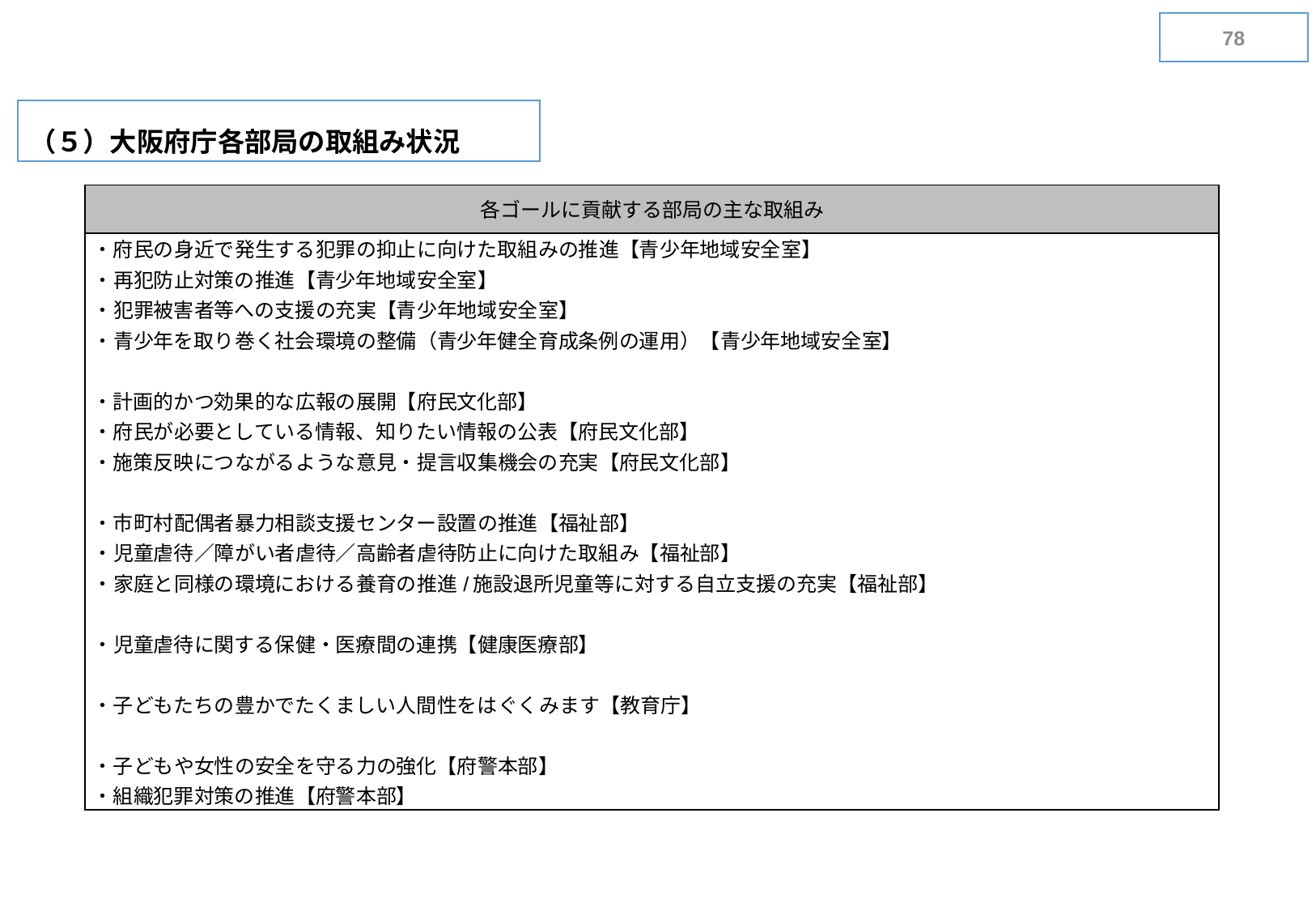

78
（５）大阪府庁各部局の取組み状況
| 各ゴールに貢献する部局の主な取組み |
| --- |
| ・府民の身近で発生する犯罪の抑止に向けた取組みの推進【青少年地域安全室】 ・再犯防止対策の推進【青少年地域安全室】 ・犯罪被害者等への支援の充実【青少年地域安全室】 ・青少年を取り巻く社会環境の整備（青少年健全育成条例の運用）【青少年地域安全室】 ・計画的かつ効果的な広報の展開【府民文化部】 ・府民が必要としている情報、知りたい情報の公表【府民文化部】 ・施策反映につながるような意見・提言収集機会の充実【府民文化部】 ・市町村配偶者暴力相談支援センター設置の推進【福祉部】 ・児童虐待／障がい者虐待／高齢者虐待防止に向けた取組み【福祉部】 ・家庭と同様の環境における養育の推進/施設退所児童等に対する自立支援の充実【福祉部】 ・児童虐待に関する保健・医療間の連携【健康医療部】 ・子どもたちの豊かでたくましい人間性をはぐくみます【教育庁】 ・子どもや女性の安全を守る力の強化【府警本部】 ・組織犯罪対策の推進【府警本部】 |